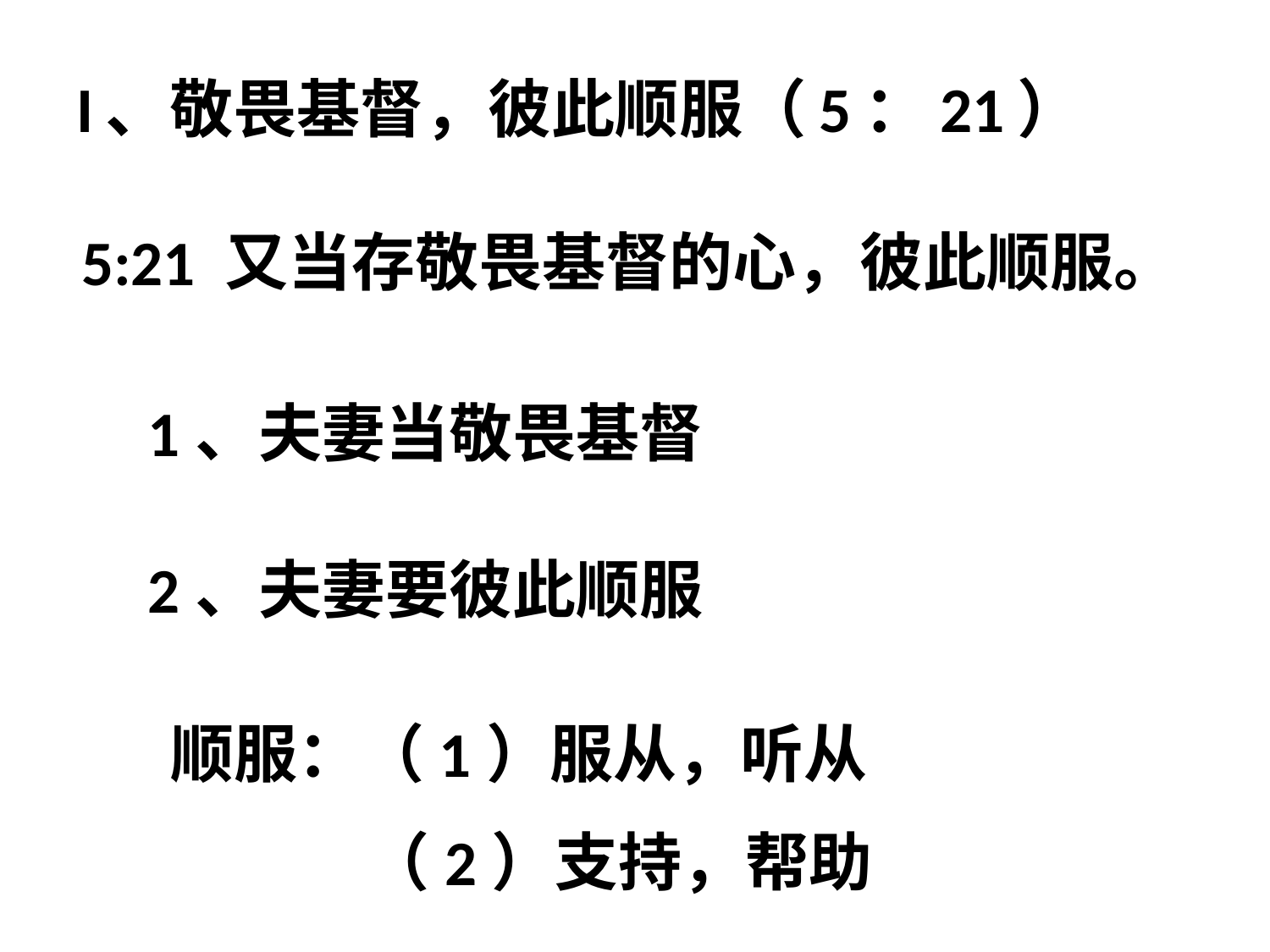

# I、敬畏基督，彼此顺服（5：21）
 5:21 又当存敬畏基督的心，彼此顺服。
 1、夫妻当敬畏基督
 2、夫妻要彼此顺服
 顺服：（1）服从，听从
 （2）支持，帮助